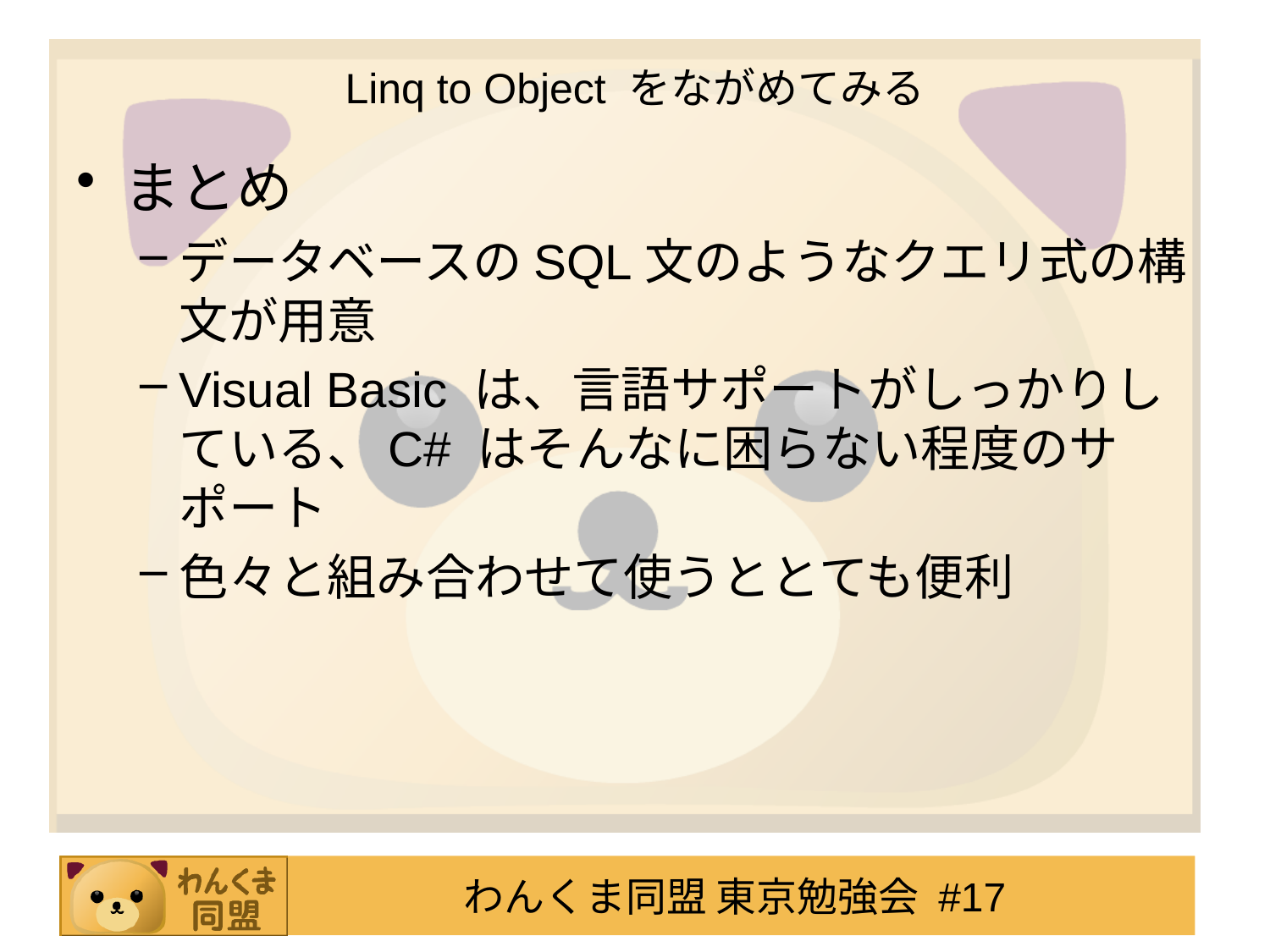

# Linq to Object をながめてみる
まとめ
データベースのSQL文のようなクエリ式の構文が用意
Visual Basic は、言語サポートがしっかりしている、C# はそんなに困らない程度のサポート
色々と組み合わせて使うととても便利